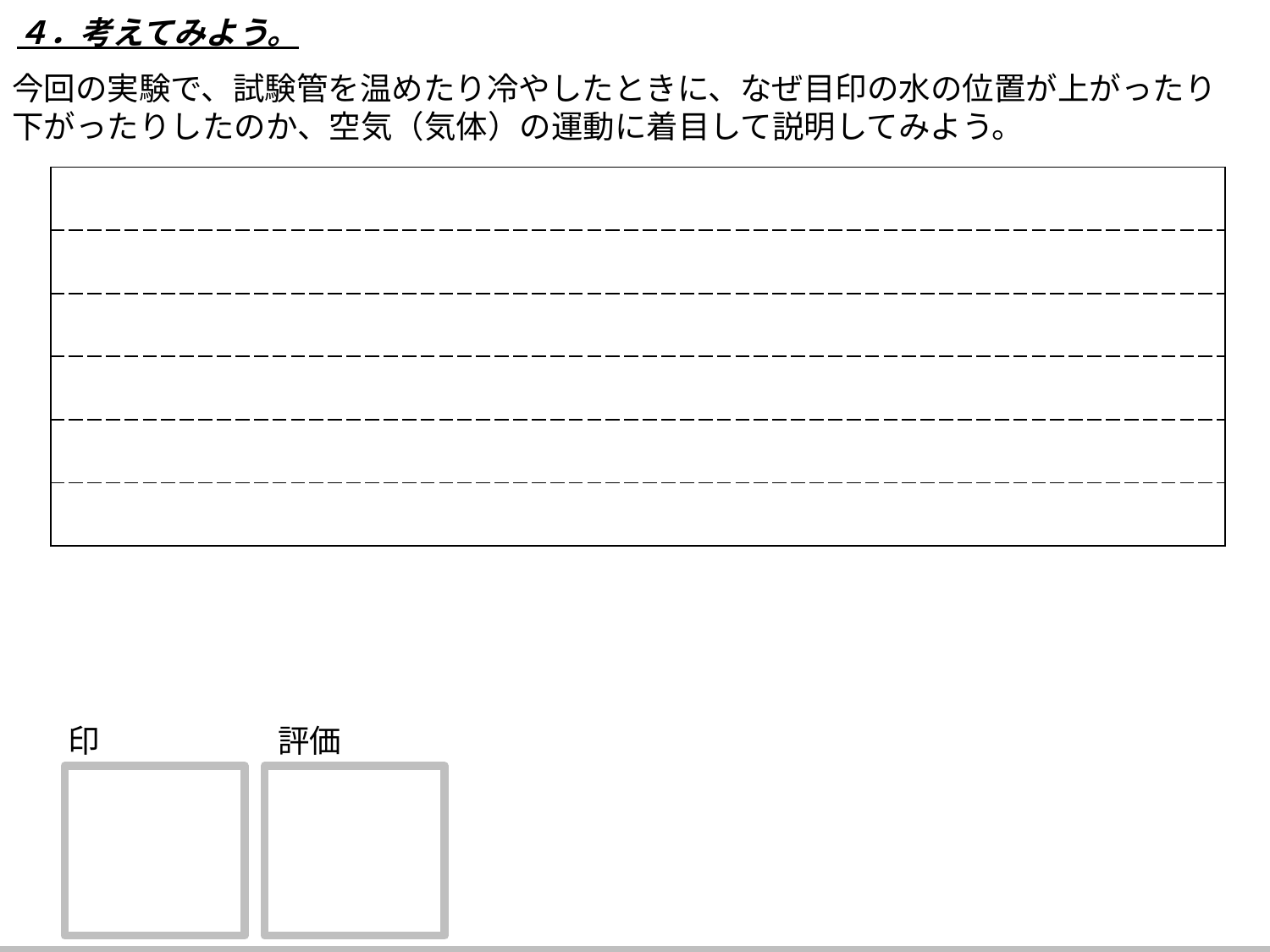

４．考えてみよう。
今回の実験で、試験管を温めたり冷やしたときに、なぜ目印の水の位置が上がったり
下がったりしたのか、空気（気体）の運動に着目して説明してみよう。
|  |
| --- |
|  |
|  |
|  |
|  |
|  |
印
評価